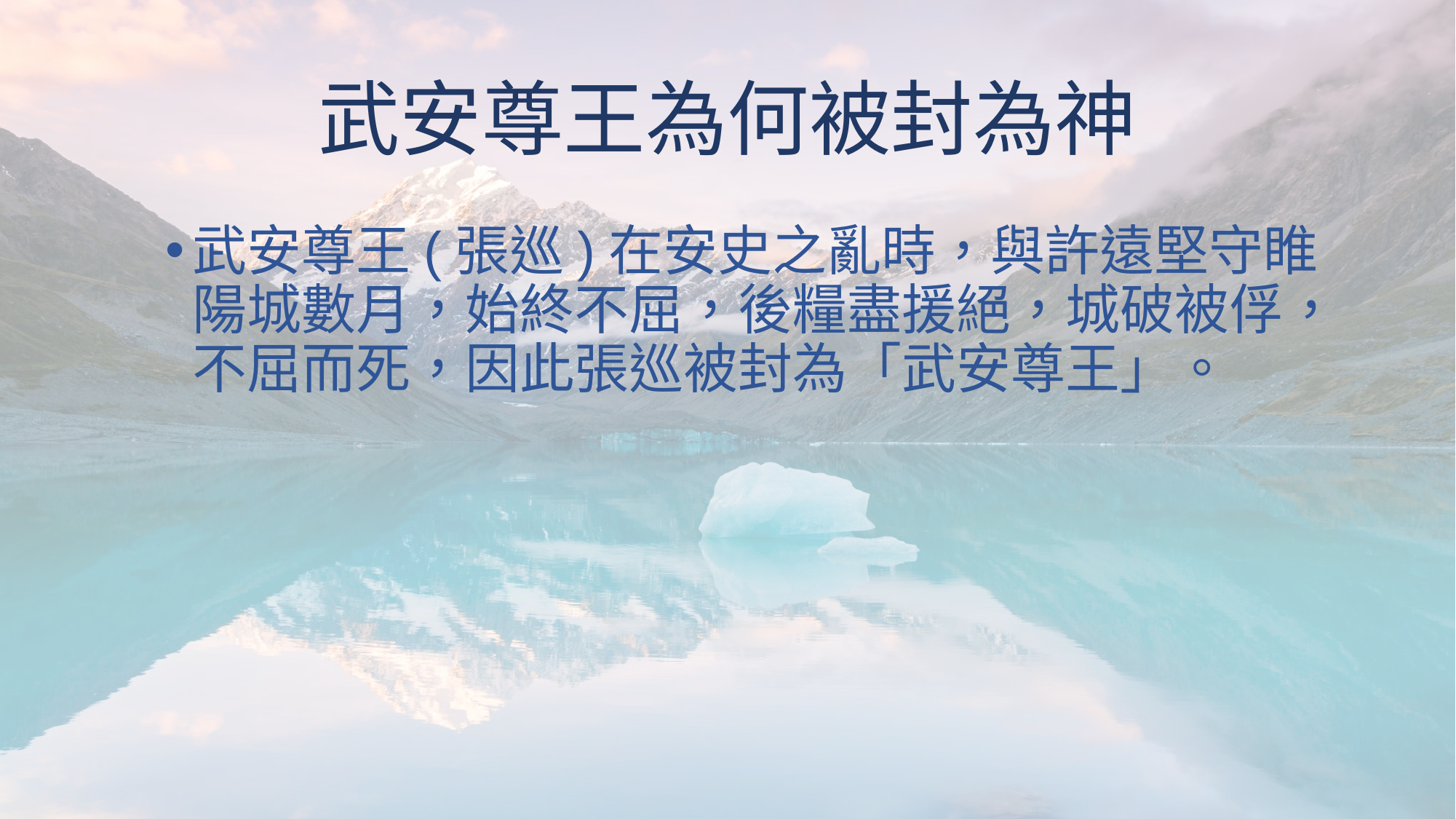

# 武安尊王為何被封為神
武安尊王(張巡)在安史之亂時，與許遠堅守睢陽城數月，始終不屈，後糧盡援絕，城破被俘，不屈而死，因此張巡被封為「武安尊王」。